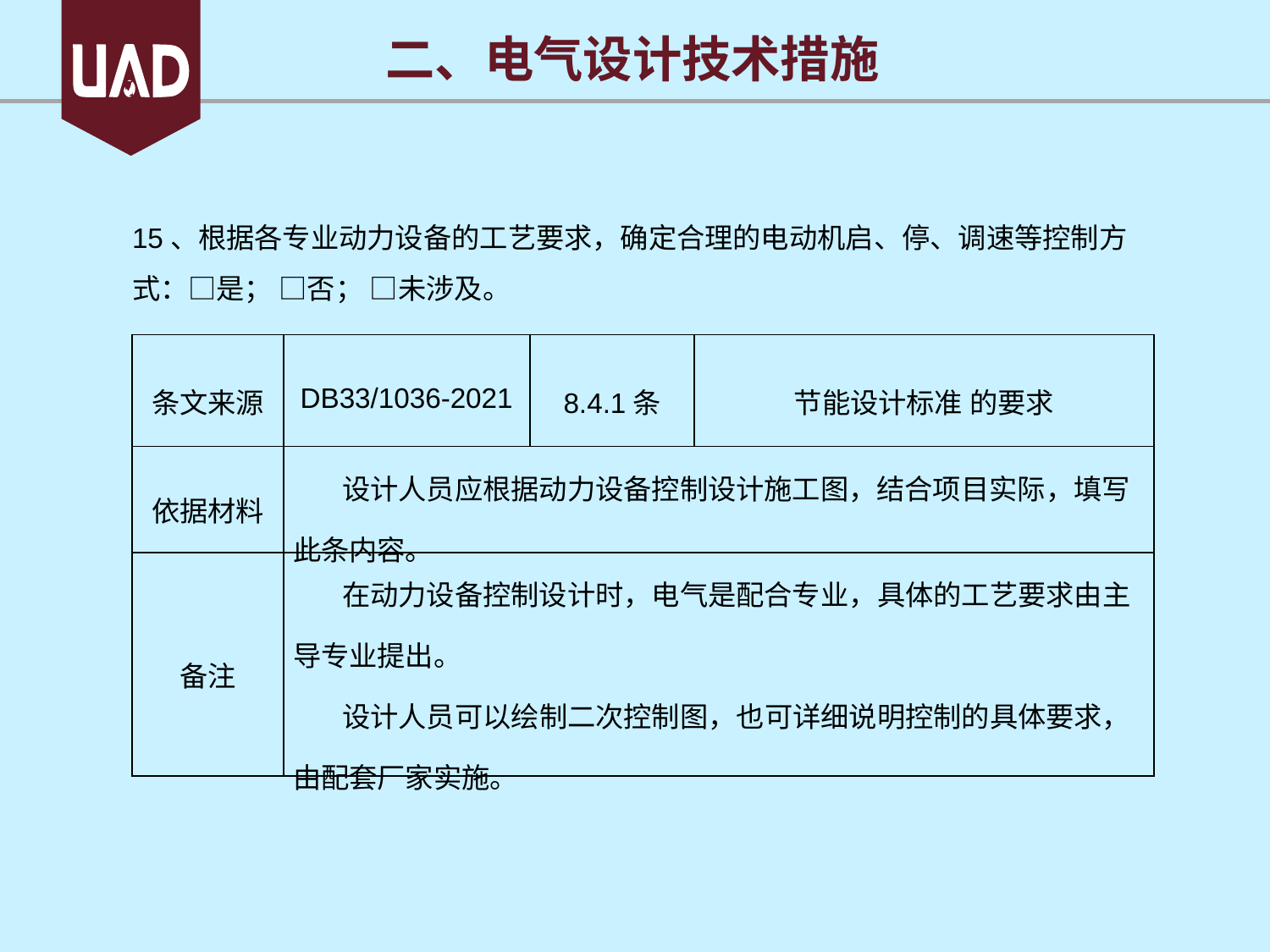

二、电气设计技术措施
15、根据各专业动力设备的工艺要求，确定合理的电动机启、停、调速等控制方式：□是； □否； □未涉及。
| 条文来源 | DB33/1036-2021 | 8.4.1条 | 节能设计标准 的要求 |
| --- | --- | --- | --- |
| 依据材料 | 设计人员应根据动力设备控制设计施工图，结合项目实际，填写此条内容。 |  |  |
| 备注 | 在动力设备控制设计时，电气是配合专业，具体的工艺要求由主导专业提出。 设计人员可以绘制二次控制图，也可详细说明控制的具体要求，由配套厂家实施。 |  |  |